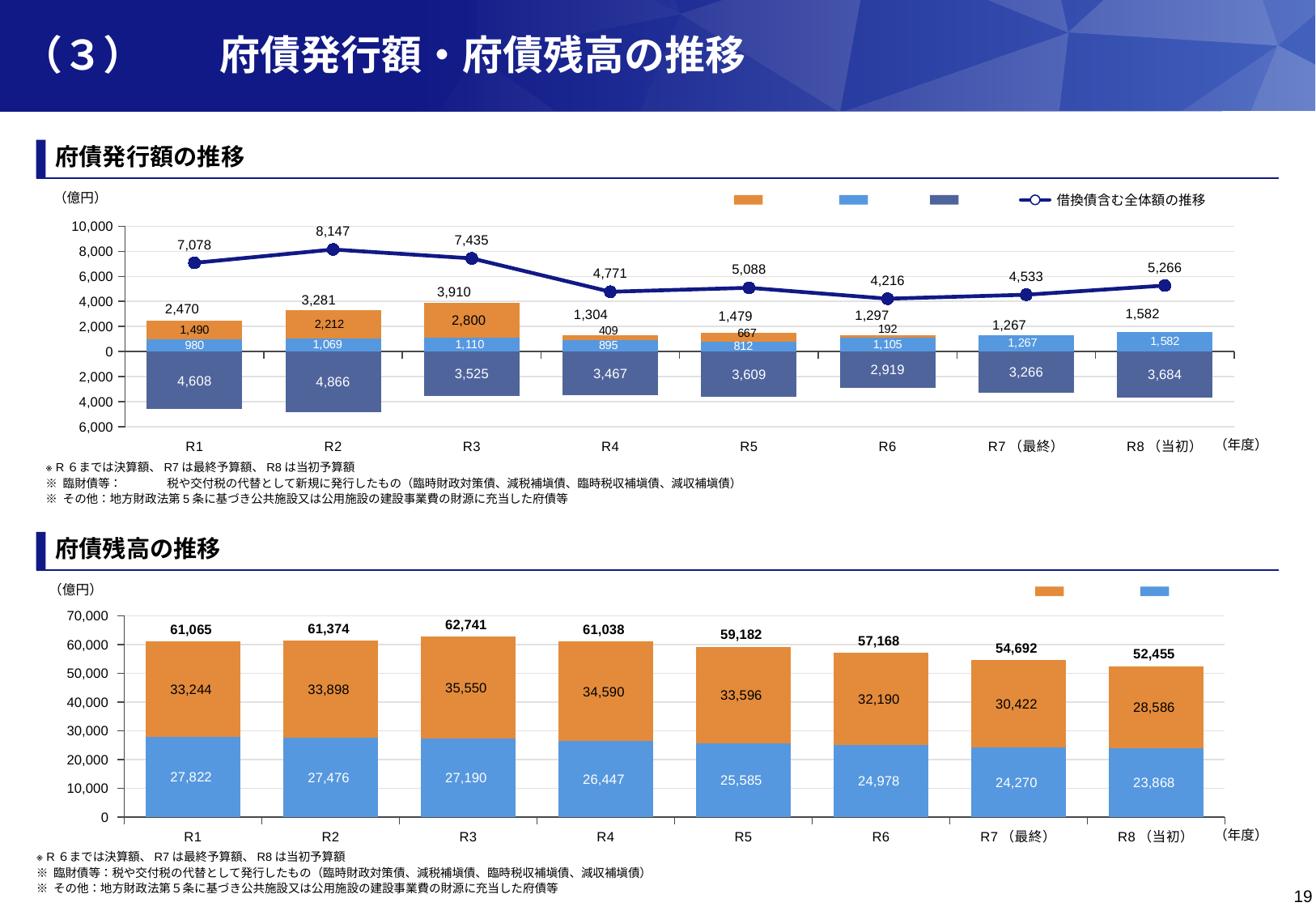

（３）	府債発行額・府債残高の推移

府債発行額の推移
（億円）

### Chart

| Category |  その他  |  臨財債等  |  借換債  |  新発債合計  |  合計  |
|---|---|---|---|---|---|
|  R1  | 980.0 | 1490.0 | -4608.0 | 2470.0 | 7078.0 |
|  R2  | 1069.0 | 2212.0 | -4866.0 | 3281.0 | 8147.0 |
|  R3  | 1110.0 | 2800.0 | -3525.0 | 3910.0 | 7435.0 |
|  R4  | 895.0 | 409.0 | -3467.0 | 1304.0 | 4771.0 |
|  R5  | 812.0 | 667.0 | -3609.0 | 1479.0 | 5088.0 |
|  R6  | 1105.0 | 192.0 | -2919.0 | 1297.0 | 4216.0 |
|  R7（最終）  | 1267.0 | None | -3266.0 | 1267.0 | 4533.0 |
|  R8（当初）  | 1582.0 | None | -3684.0 | 1582.0 | 5266.0 |
借換債含む全体額の推移

臨財債等
その他
借換債

（年度）
※ R６までは決算額、R7は最終予算額、R8は当初予算額
※ 臨財債等：	税や交付税の代替として新規に発行したもの（臨時財政対策債、減税補塡債、臨時税収補塡債、減収補塡債）
※ その他：地方財政法第5条に基づき公共施設又は公用施設の建設事業費の財源に充当した府債等

府債残高の推移

### Chart

| Category | その他 | 臨財債等 | 計 |
|---|---|---|---|
| R1 | 27822.0 | 33244.0 | 61065.0 |
| R2 | 27476.0 | 33898.0 | 61374.0 |
| R3 | 27190.0 | 35550.0 | 62741.0 |
| R4 | 26447.0 | 34590.0 | 61038.0 |
| R5 | 25585.0 | 33596.0 | 59182.0 |
| R6 | 24978.0 | 32190.0 | 57168.0 |
| R7（最終） | 24270.0 | 30422.0 | 54692.0 |
| R8（当初） | 23868.0 | 28586.0 | 52455.0 |
（億円）
臨財債等
その他
（年度）
※ R６までは決算額、R7は最終予算額、R8は当初予算額
※ 臨財債等：税や交付税の代替として発行したもの（臨時財政対策債、減税補塡債、臨時税収補塡債、減収補塡債）
※ その他：地方財政法第５条に基づき公共施設又は公用施設の建設事業費の財源に充当した府債等
19